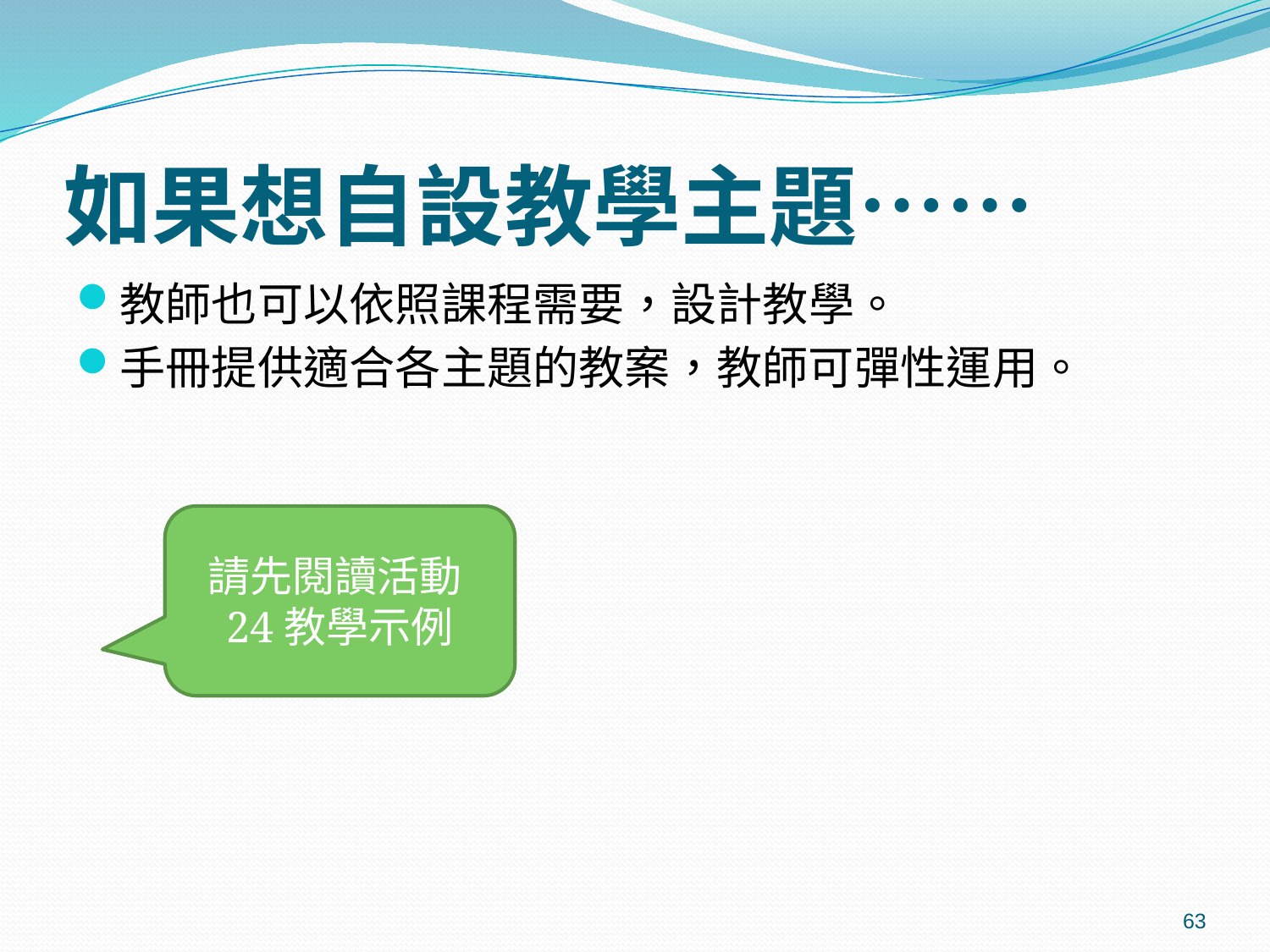

# 如果想自設教學主題……
教師也可以依照課程需要，設計教學。
手冊提供適合各主題的教案，教師可彈性運用。

請先閱讀活動24教學示例
63